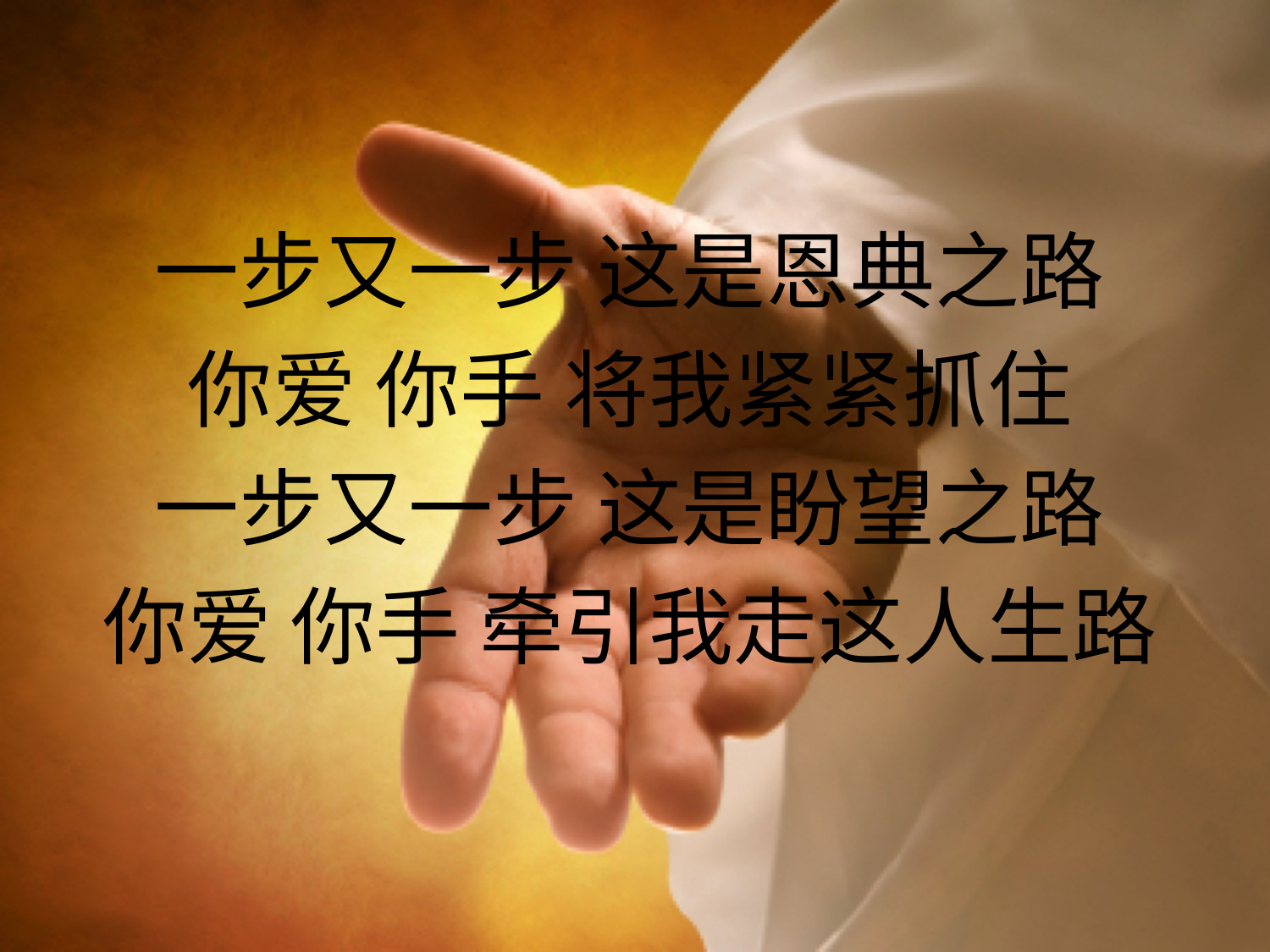

一步又一步 这是恩典之路
你爱 你手 将我紧紧抓住
一步又一步 这是盼望之路
你爱 你手 牵引我走这人生路